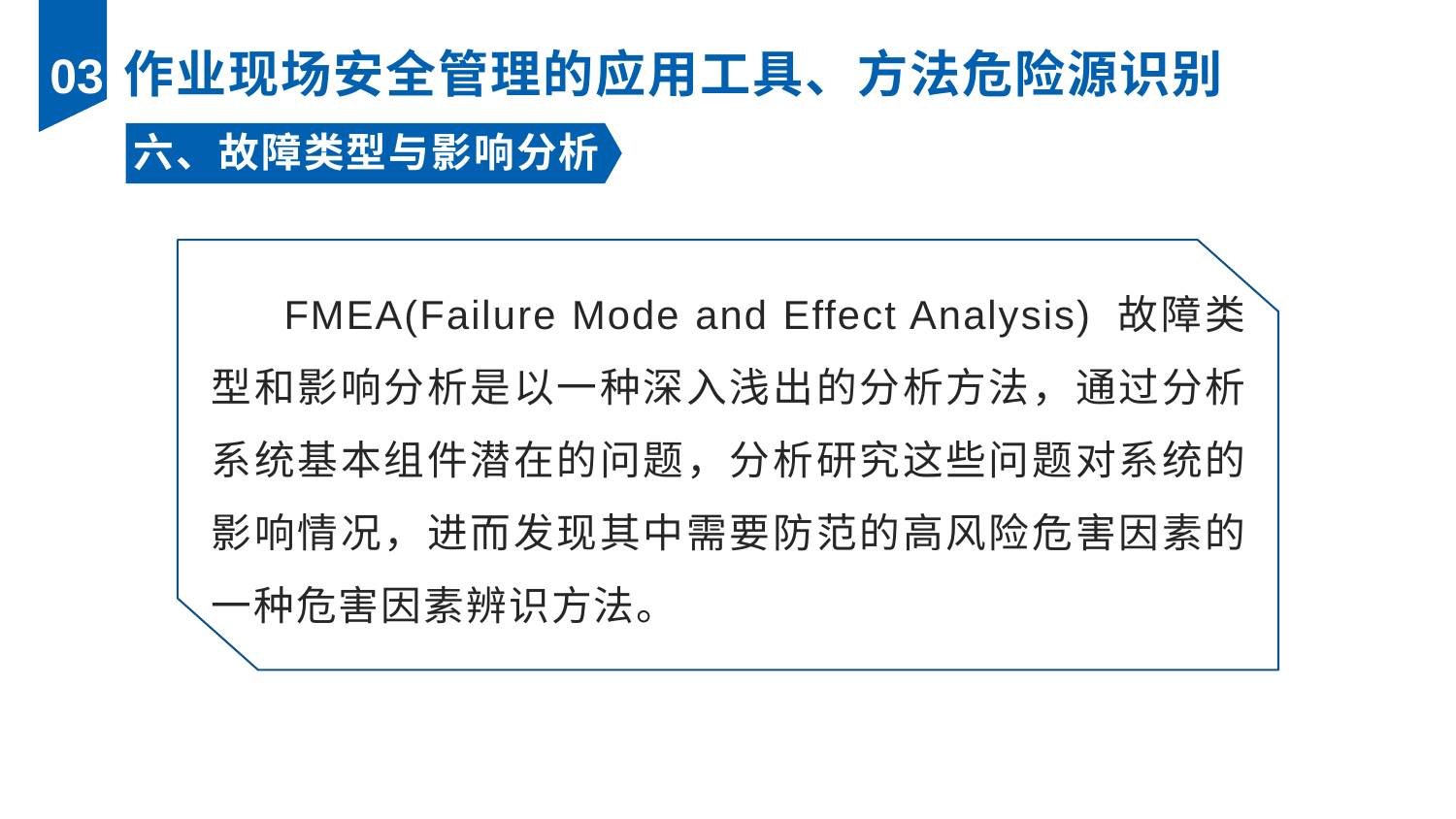

作业现场安全管理的应用工具、方法危险源识别
03
六、故障类型与影响分析

FMEA(Failure Mode and Effect Analysis) 故障类型和影响分析是以一种深入浅出的分析方法，通过分析系统基本组件潜在的问题，分析研究这些问题对系统的影响情况，进而发现其中需要防范的高风险危害因素的一种危害因素辨识方法。